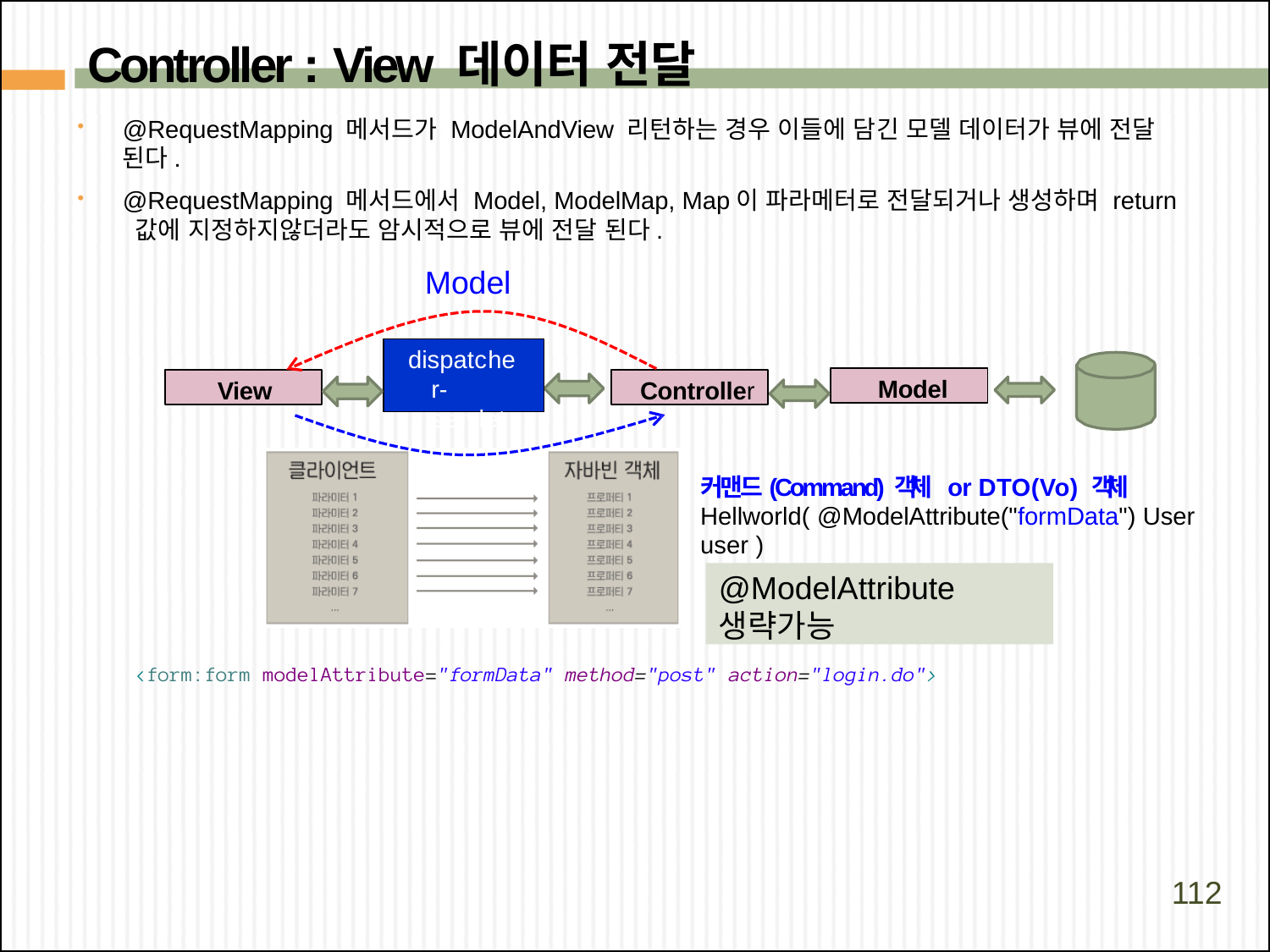

# Controller : View 데이터 전달

@RequestMapping 메서드가 ModelAndView 리턴하는 경우 이들에 담긴 모델 데이터가 뷰에 전달  된다.
@RequestMapping 메서드에서 Model, ModelMap, Map이 파라메터로 전달되거나 생성하며 return  값에 지정하지않더라도 암시적으로 뷰에 전달 된다.
Model

dispatcher-  servlet

Model
View
Controller

커맨드(Command) 객체 or DTO(Vo) 객체
Hellworld( @ModelAttribute("formData") User user )
@ModelAttribute 생략가능
<form:form modelAttribute="formData" method="post" action="login.do">
112